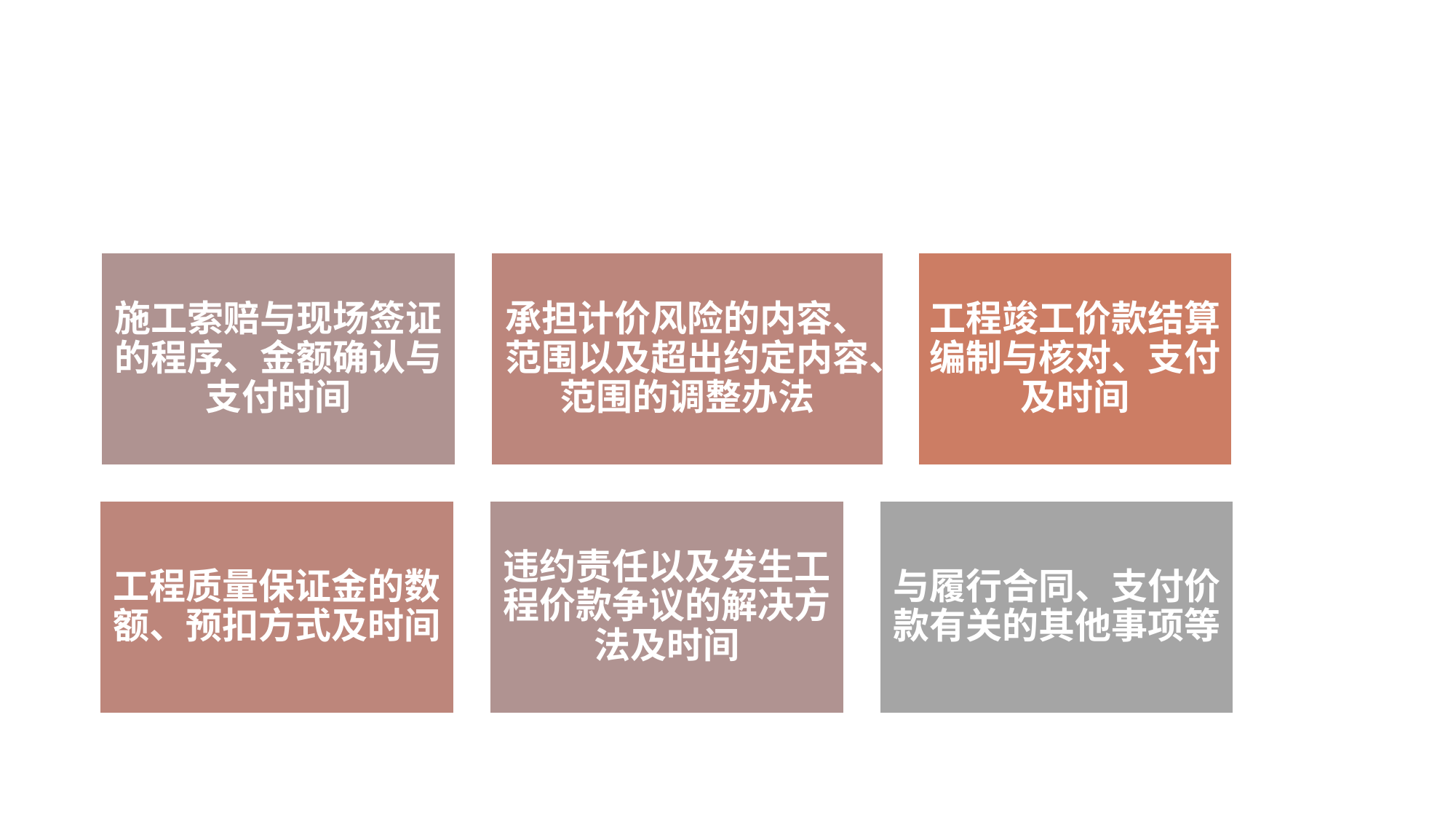

#
施工索赔与现场签证的程序、金额确认与支付时间
承担计价风险的内容、范围以及超出约定内容、范围的调整办法
工程竣工价款结算编制与核对、支付及时间
工程质量保证金的数额、预扣方式及时间
违约责任以及发生工程价款争议的解决方法及时间
与履行合同、支付价款有关的其他事项等